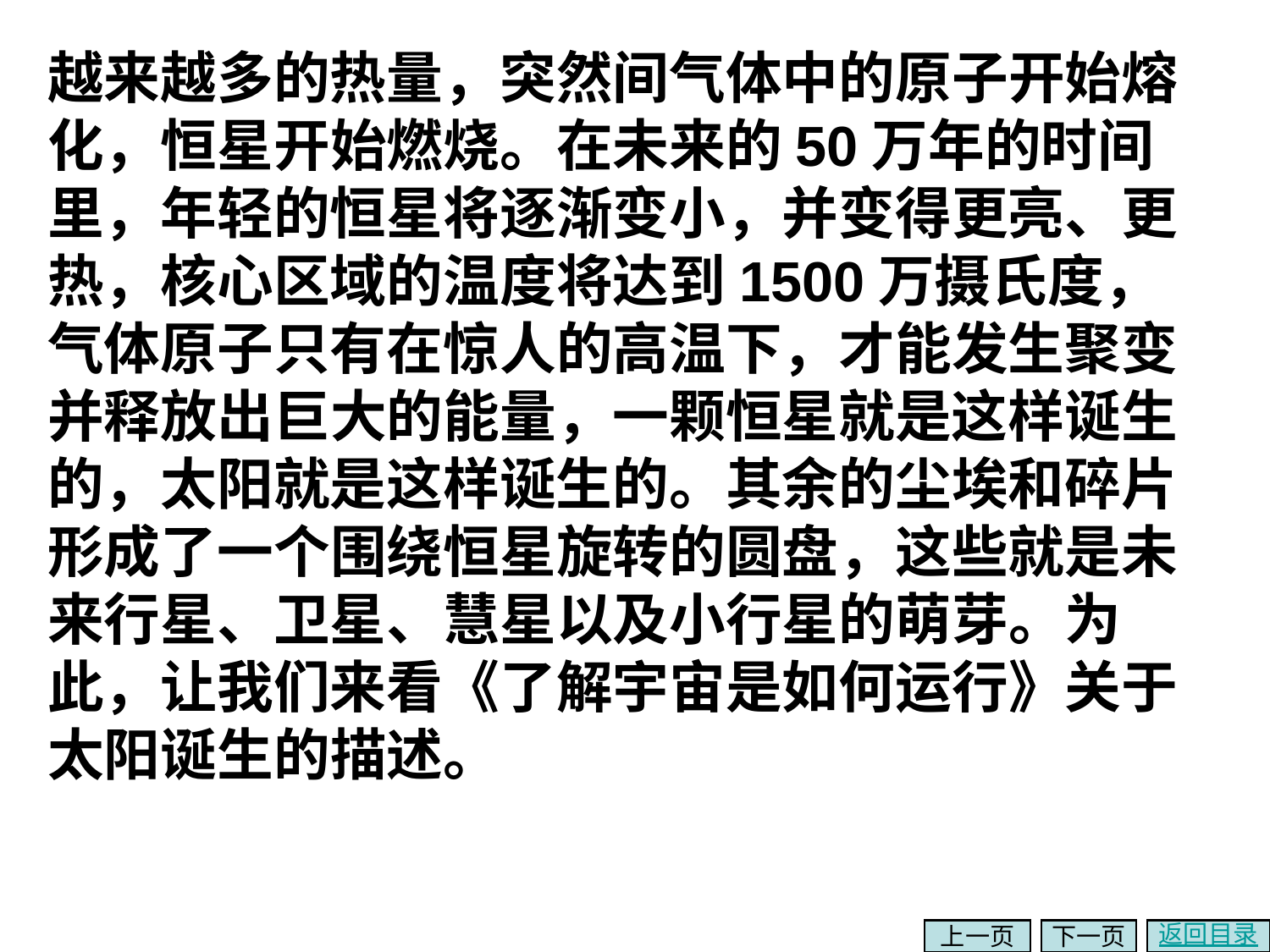

越来越多的热量，突然间气体中的原子开始熔化，恒星开始燃烧。在未来的50万年的时间里，年轻的恒星将逐渐变小，并变得更亮、更热，核心区域的温度将达到1500万摄氏度，气体原子只有在惊人的高温下，才能发生聚变并释放出巨大的能量，一颗恒星就是这样诞生的，太阳就是这样诞生的。其余的尘埃和碎片形成了一个围绕恒星旋转的圆盘，这些就是未来行星、卫星、慧星以及小行星的萌芽。为此，让我们来看《了解宇宙是如何运行》关于太阳诞生的描述。
上一页
下一页
返回目录